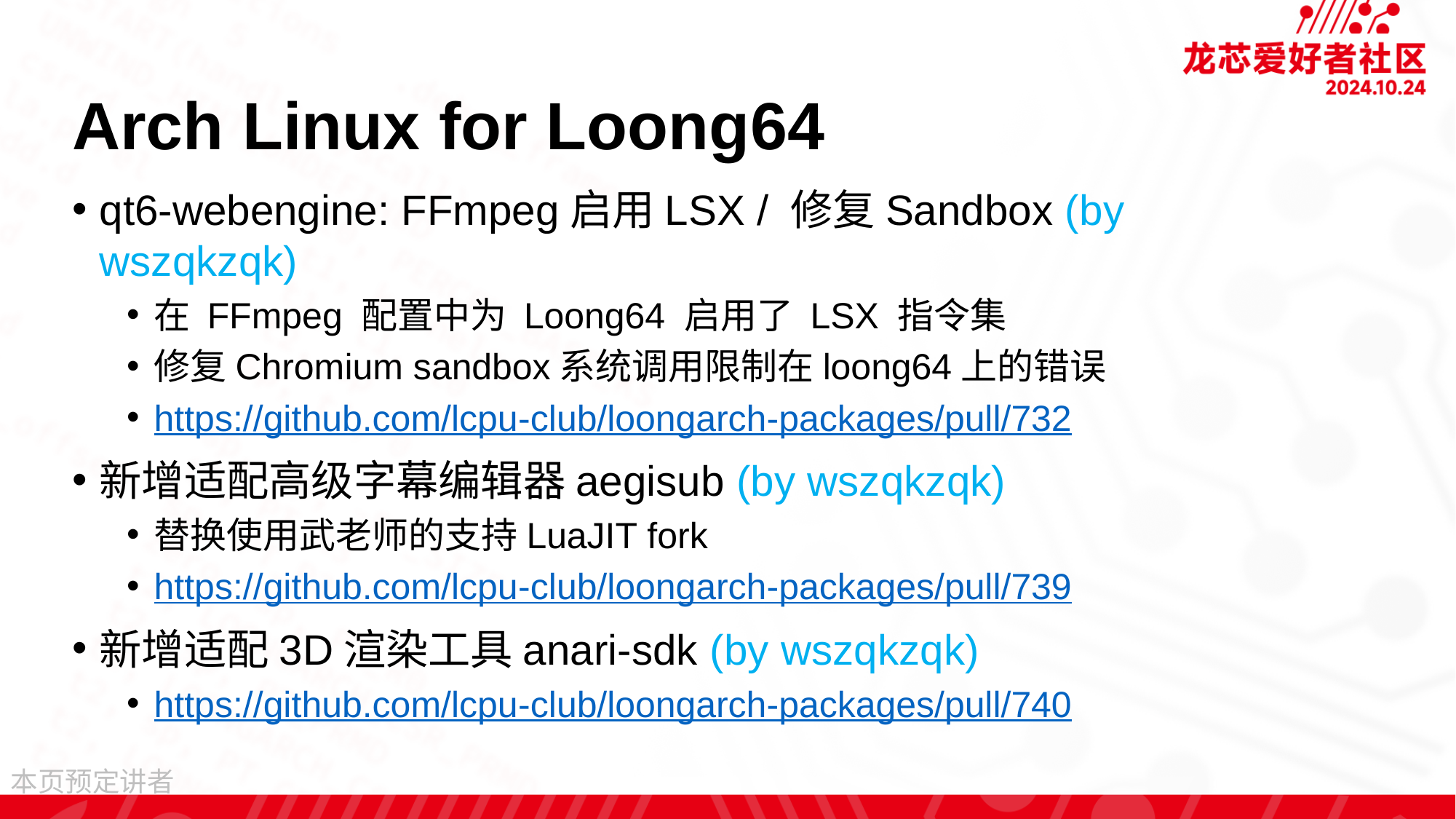

# Arch Linux for Loong64
qt6-webengine: FFmpeg启用LSX / 修复Sandbox (by wszqkzqk)
在 FFmpeg 配置中为 Loong64 启用了 LSX 指令集
修复Chromium sandbox系统调用限制在loong64上的错误
https://github.com/lcpu-club/loongarch-packages/pull/732
新增适配高级字幕编辑器aegisub (by wszqkzqk)
替换使用武老师的支持LuaJIT fork
https://github.com/lcpu-club/loongarch-packages/pull/739
新增适配3D渲染工具anari-sdk (by wszqkzqk)
https://github.com/lcpu-club/loongarch-packages/pull/740